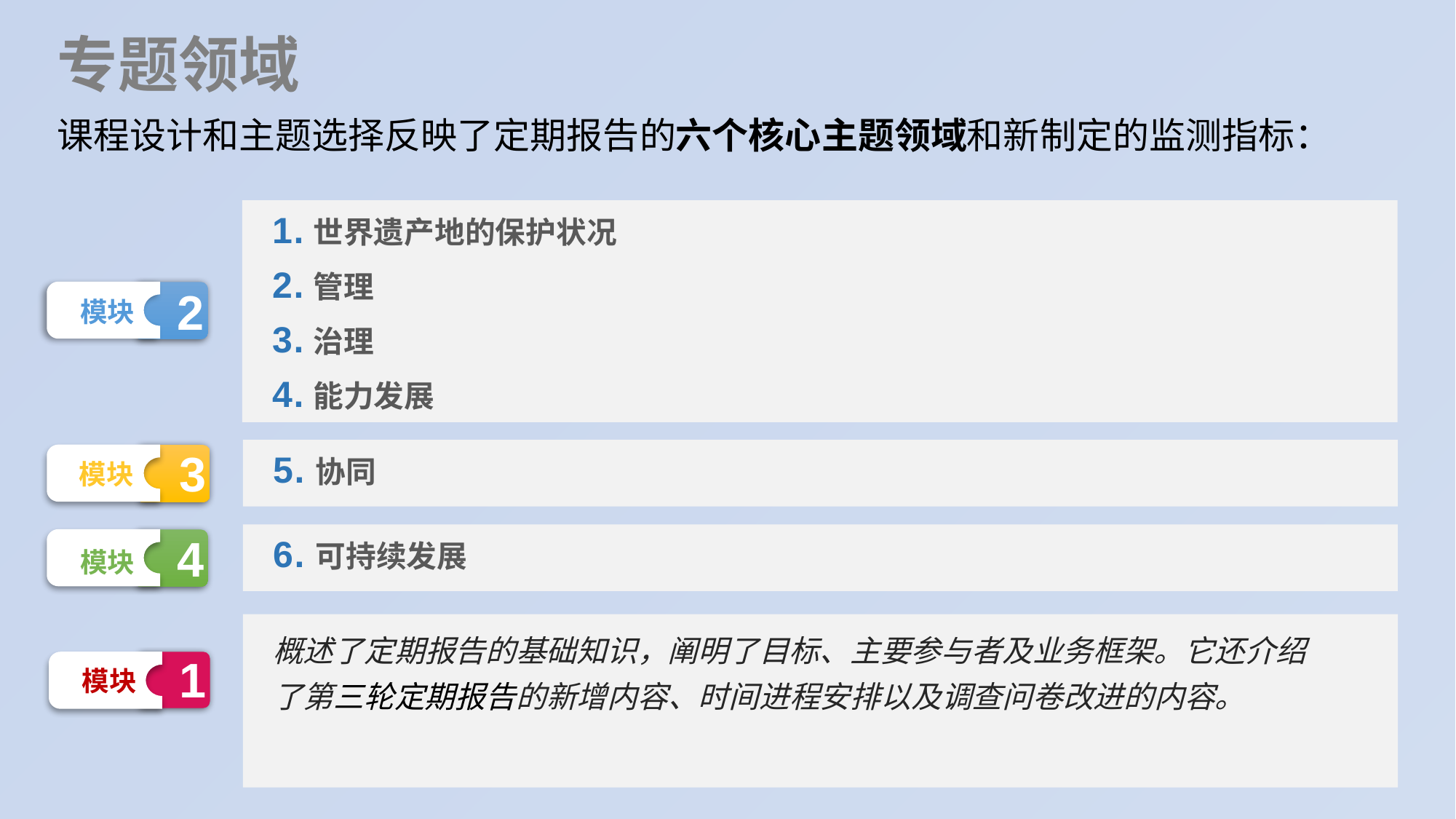

专题领域
课程设计和主题选择反映了定期报告的六个核心主题领域和新制定的监测指标：

世界遗产地的保护状况
管理
治理
能力发展

2

模块

3

模块
协同

4

模块
可持续发展
概述了定期报告的基础知识，阐明了目标、主要参与者及业务框架。它还介绍了第三轮定期报告的新增内容、时间进程安排以及调查问卷改进的内容。

1

模块